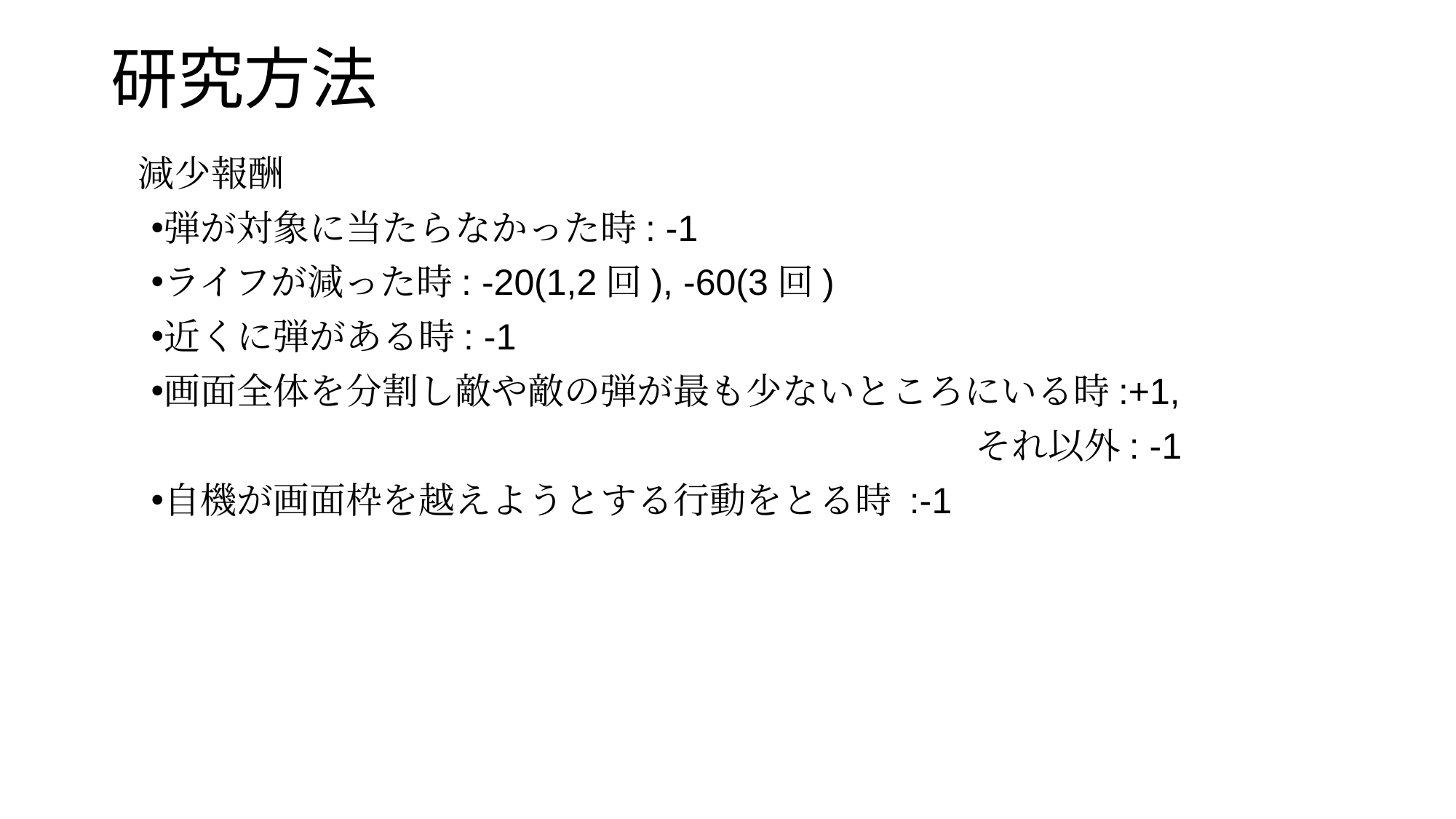

# 研究方法
減少報酬
弾が対象に当たらなかった時: -1
ライフが減った時: -20(1,2回), -60(3回)
近くに弾がある時: -1
画面全体を分割し敵や敵の弾が最も少ないところにいる時:+1,
							　　それ以外: -1
自機が画面枠を越えようとする行動をとる時 :-1